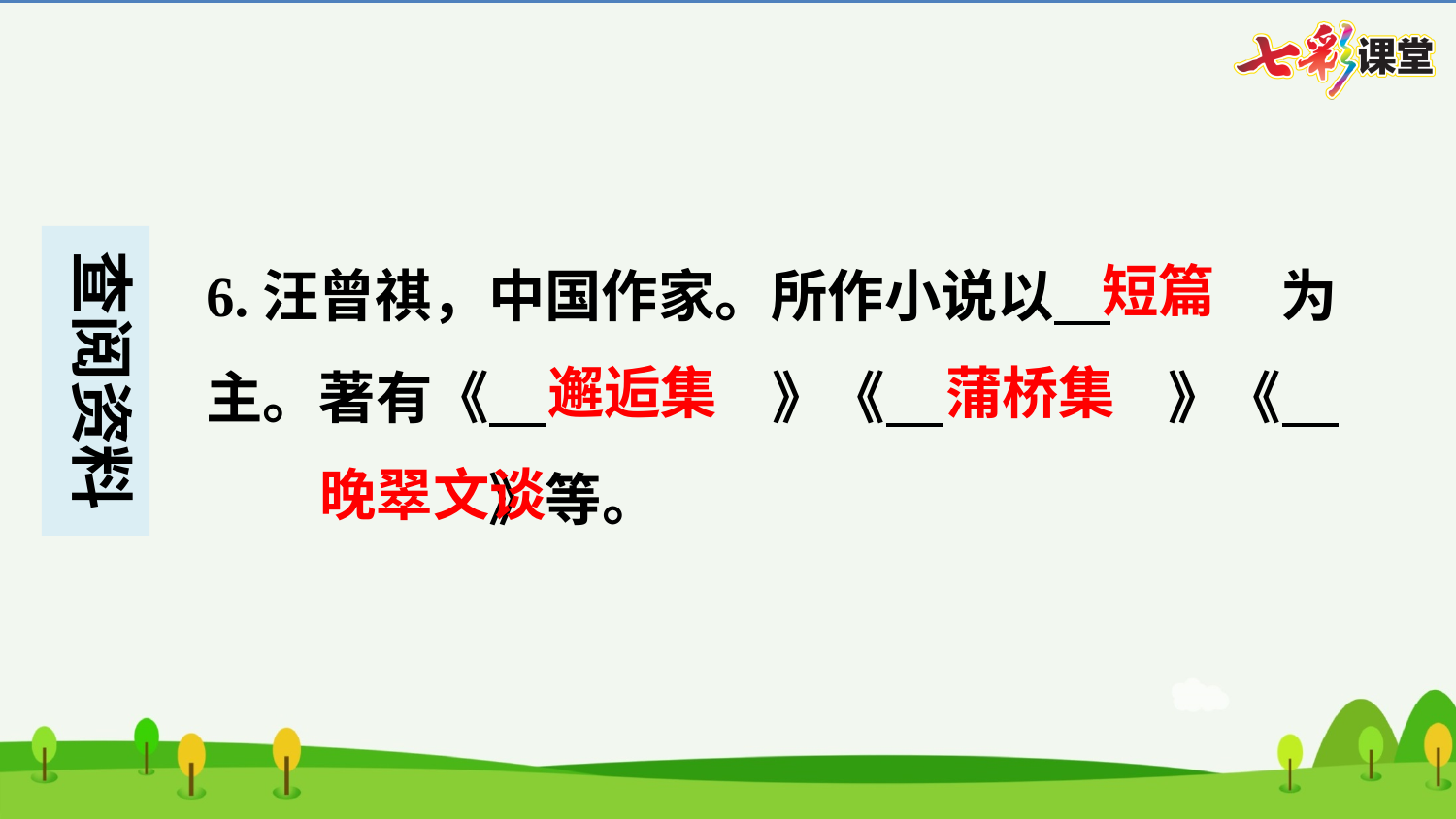

短篇
6.汪曾祺，中国作家。所作小说以 　短篇　为主。著有《 　邂逅集　》《 　蒲桥集　》《 　晚翠文谈　》等。
邂逅集
蒲桥集
晚翠文谈